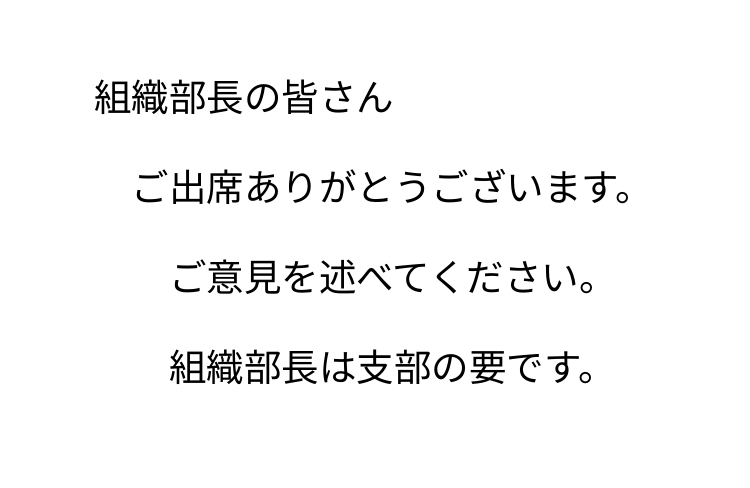

組織部長の皆さん

　ご出席ありがとうございます。

　　ご意見を述べてください。

　　組織部長は支部の要です。